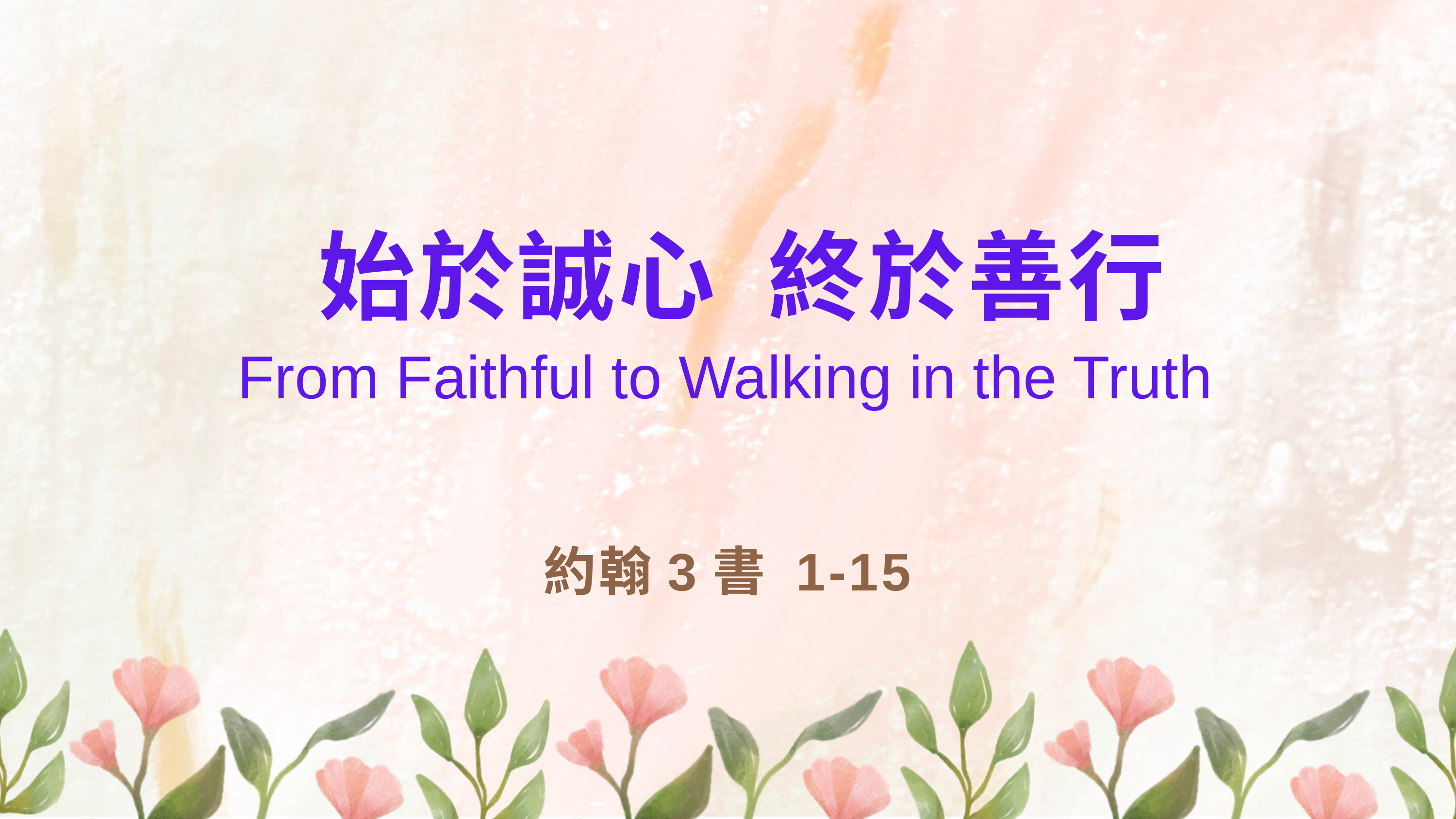

始於誠心  終於善行
From Faithful to Walking in the Truth
約翰3書 1-15